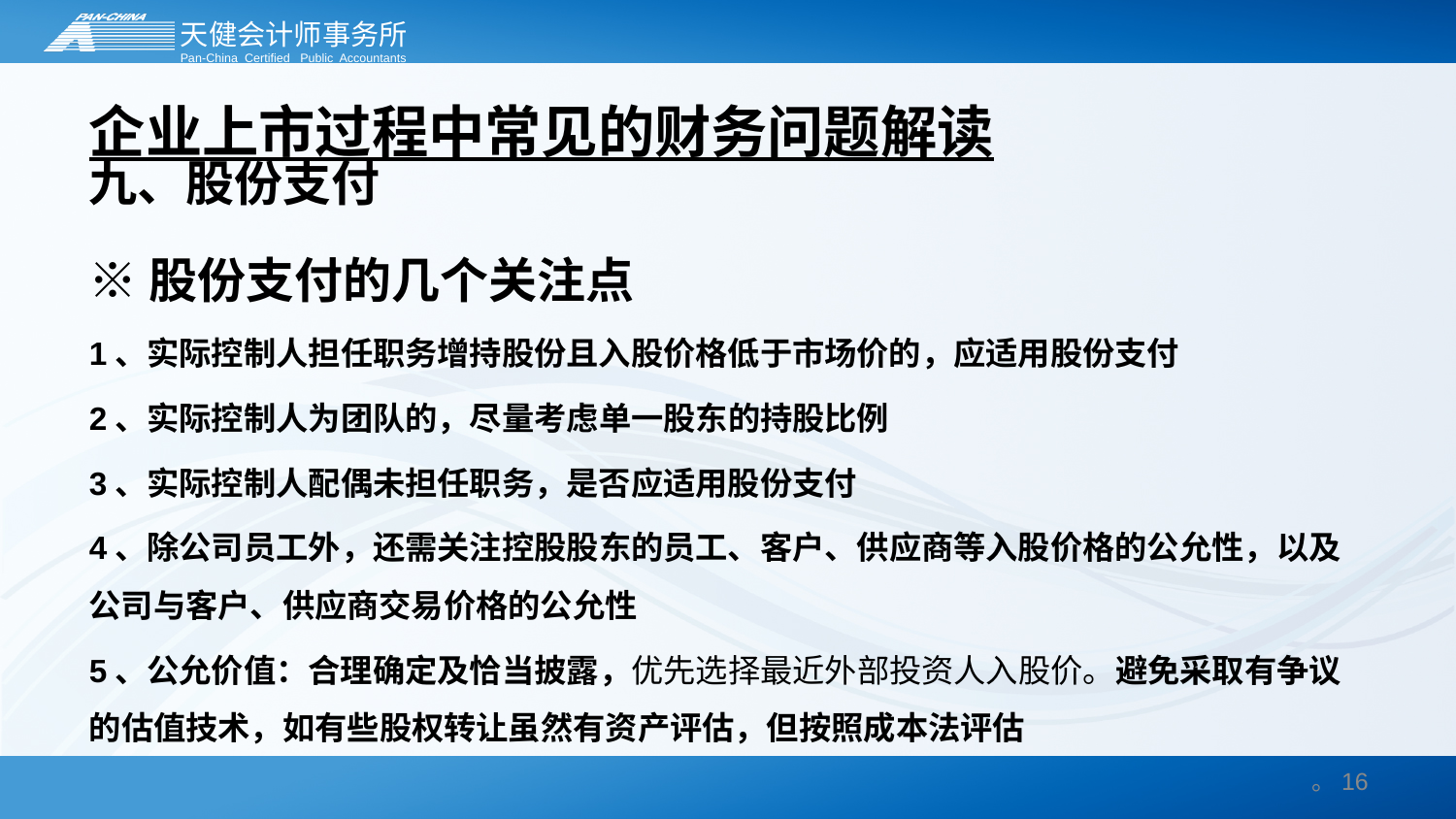

# 企业上市过程中常见的财务问题解读
九、股份支付
※股份支付的几个关注点
1、实际控制人担任职务增持股份且入股价格低于市场价的，应适用股份支付
2、实际控制人为团队的，尽量考虑单一股东的持股比例
3、实际控制人配偶未担任职务，是否应适用股份支付
4、除公司员工外，还需关注控股股东的员工、客户、供应商等入股价格的公允性，以及公司与客户、供应商交易价格的公允性
5、公允价值：合理确定及恰当披露，优先选择最近外部投资人入股价。避免采取有争议的估值技术，如有些股权转让虽然有资产评估，但按照成本法评估
。16